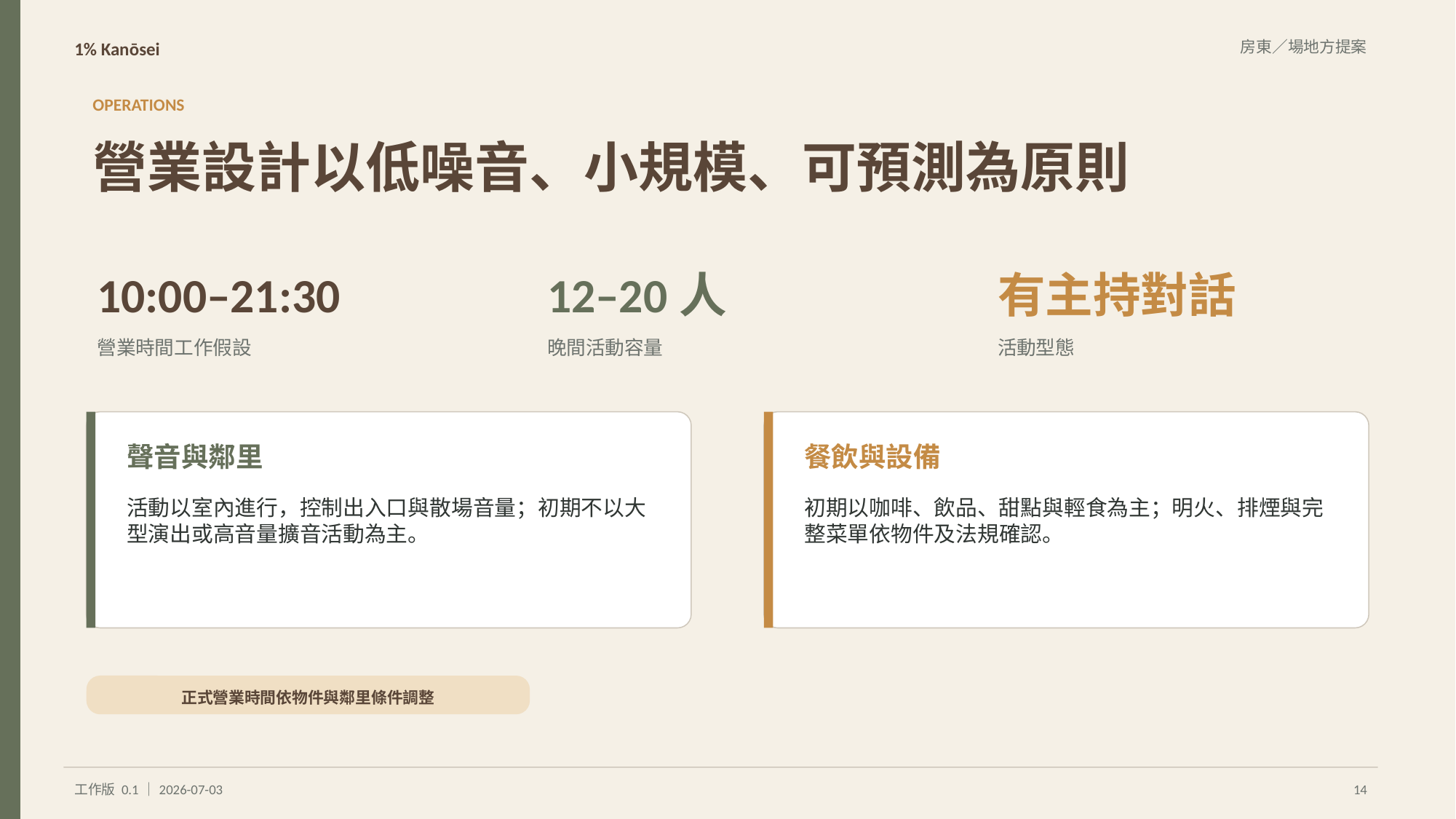

1% Kanōsei
房東／場地方提案
OPERATIONS
營業設計以低噪音、小規模、可預測為原則
10:00–21:30
12–20人
有主持對話
營業時間工作假設
晚間活動容量
活動型態

聲音與鄰里
餐飲與設備
活動以室內進行，控制出入口與散場音量；初期不以大型演出或高音量擴音活動為主。
初期以咖啡、飲品、甜點與輕食為主；明火、排煙與完整菜單依物件及法規確認。

正式營業時間依物件與鄰里條件調整

工作版 0.1｜2026-07-03
14